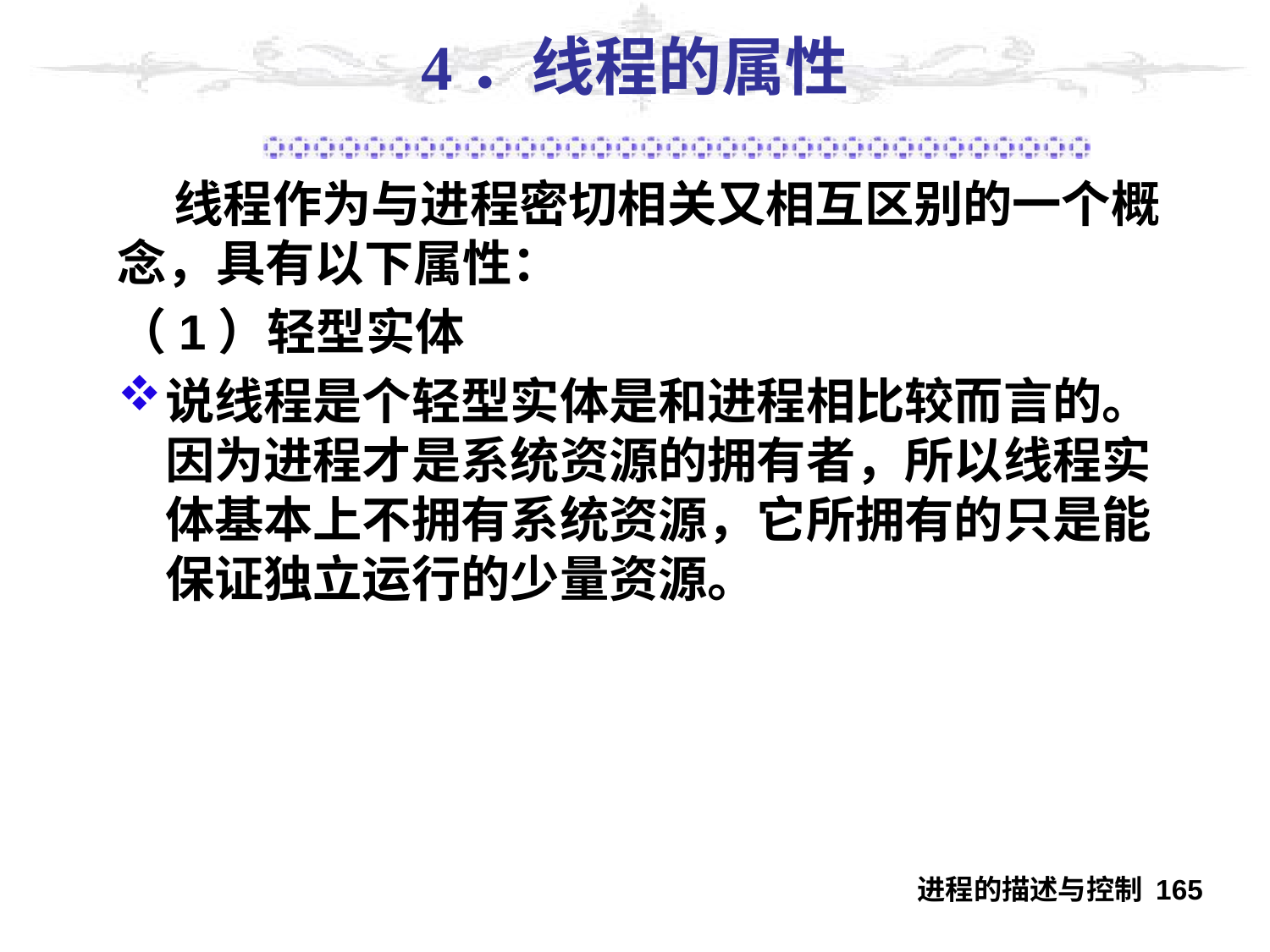

# 4．线程的属性
    线程作为与进程密切相关又相互区别的一个概念，具有以下属性：
（1）轻型实体
说线程是个轻型实体是和进程相比较而言的。因为进程才是系统资源的拥有者，所以线程实体基本上不拥有系统资源，它所拥有的只是能保证独立运行的少量资源。